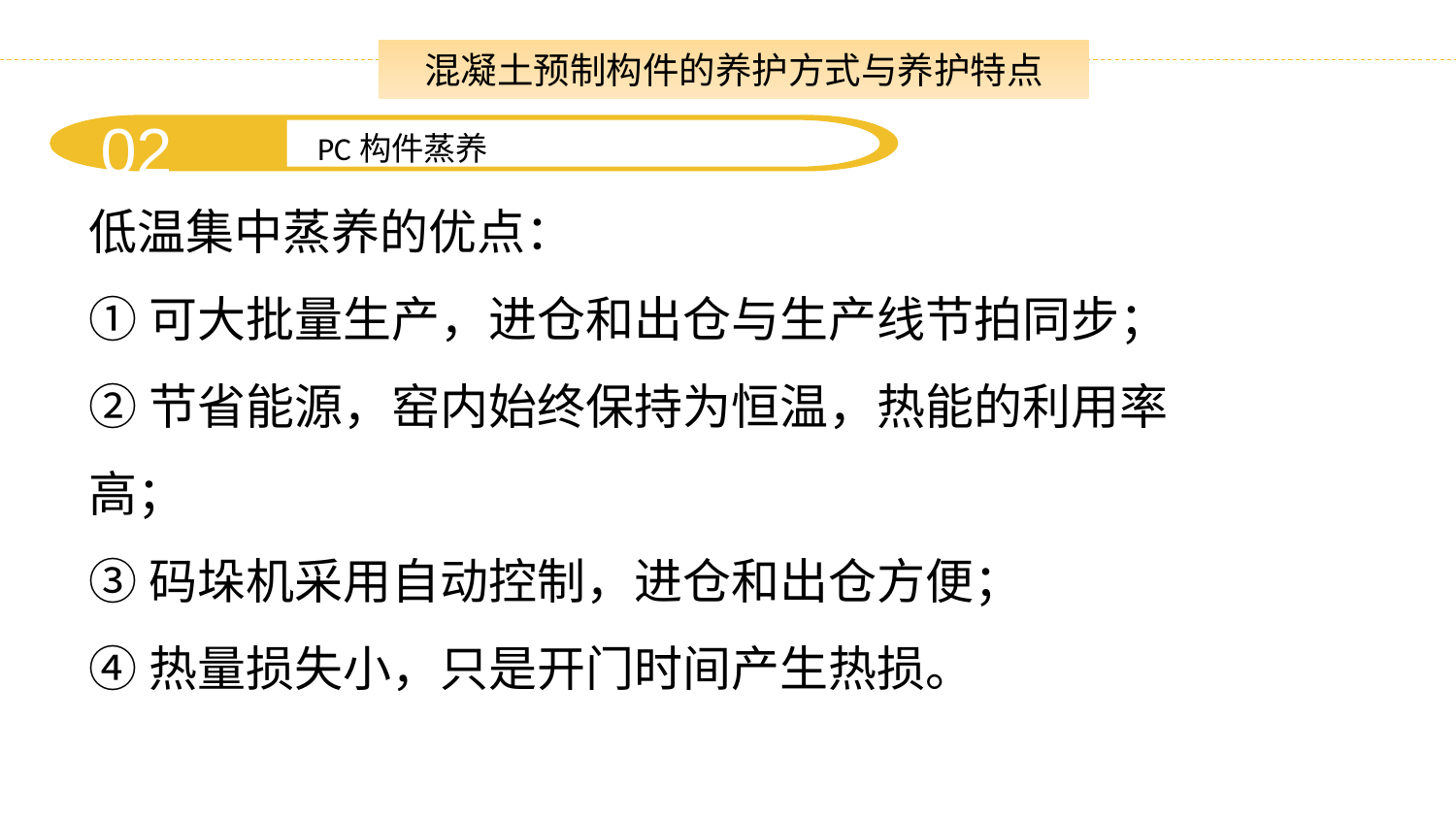

混凝土预制构件的养护方式与养护特点
02

PC构件蒸养
低温集中蒸养的优点：
①可大批量生产，进仓和出仓与生产线节拍同步；
②节省能源，窑内始终保持为恒温，热能的利用率高；
③码垛机采用自动控制，进仓和出仓方便；
④热量损失小，只是开门时间产生热损。